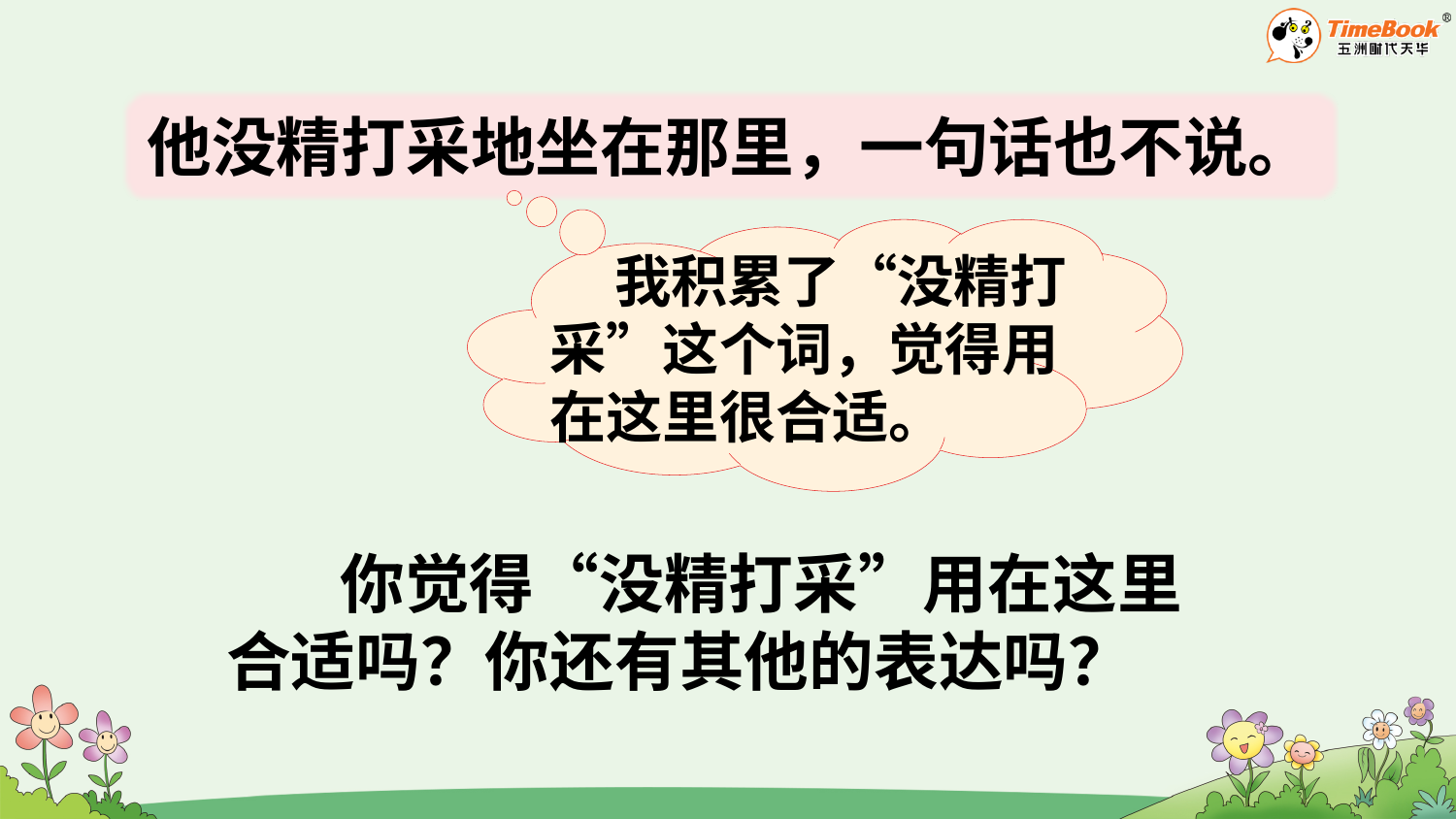

他没精打采地坐在那里，一句话也不说。

    我积累了“没精打采”这个词，觉得用在这里很合适。
你觉得“没精打采”用在这里合适吗？你还有其他的表达吗？